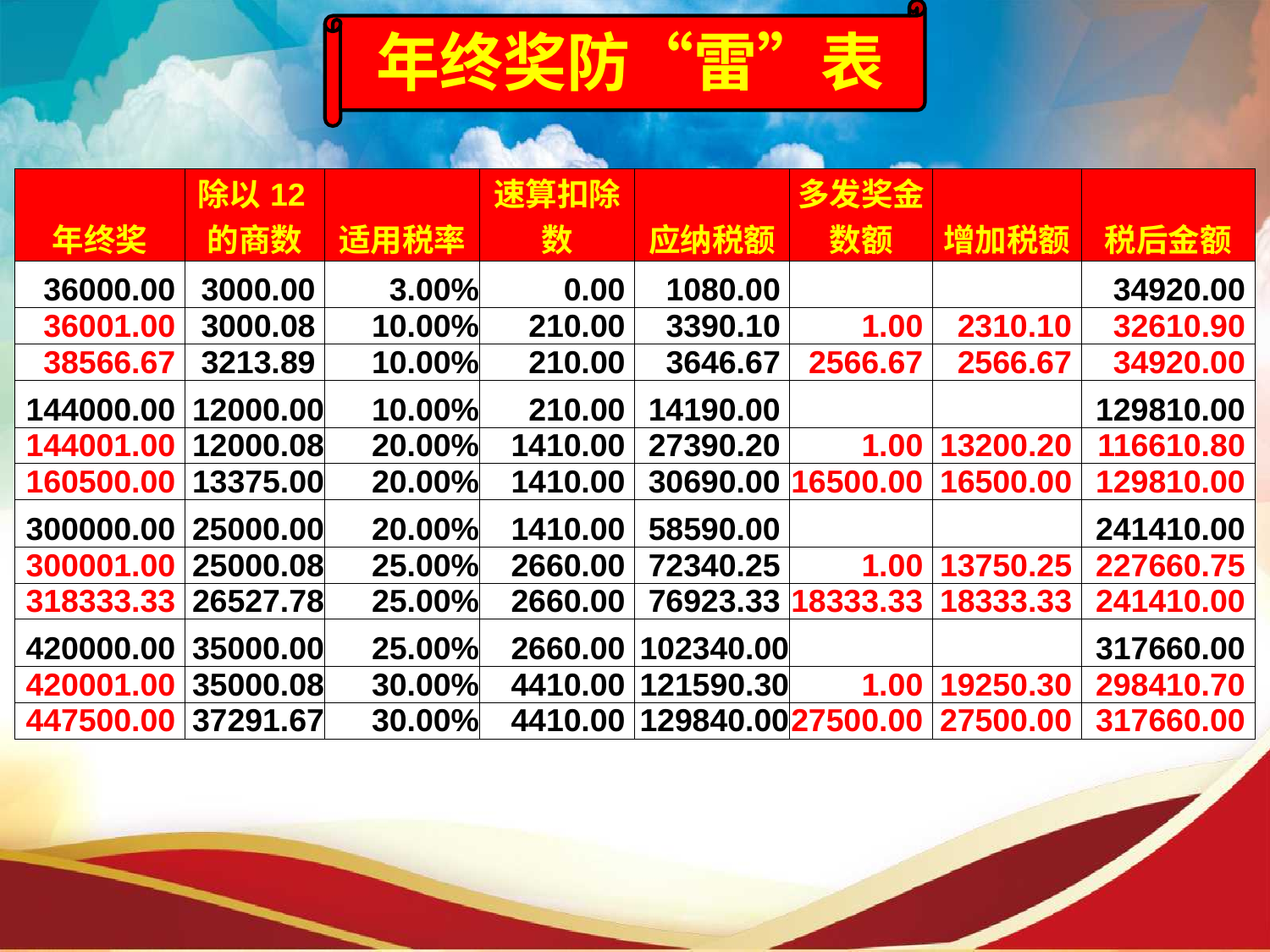

年终奖防“雷”表
| 年终奖 | 除以12的商数 | 适用税率 | 速算扣除数 | 应纳税额 | 多发奖金数额 | 增加税额 | 税后金额 |
| --- | --- | --- | --- | --- | --- | --- | --- |
| 36000.00 | 3000.00 | 3.00% | 0.00 | 1080.00 |  |  | 34920.00 |
| 36001.00 | 3000.08 | 10.00% | 210.00 | 3390.10 | 1.00 | 2310.10 | 32610.90 |
| 38566.67 | 3213.89 | 10.00% | 210.00 | 3646.67 | 2566.67 | 2566.67 | 34920.00 |
| 144000.00 | 12000.00 | 10.00% | 210.00 | 14190.00 |  |  | 129810.00 |
| 144001.00 | 12000.08 | 20.00% | 1410.00 | 27390.20 | 1.00 | 13200.20 | 116610.80 |
| 160500.00 | 13375.00 | 20.00% | 1410.00 | 30690.00 | 16500.00 | 16500.00 | 129810.00 |
| 300000.00 | 25000.00 | 20.00% | 1410.00 | 58590.00 |  |  | 241410.00 |
| 300001.00 | 25000.08 | 25.00% | 2660.00 | 72340.25 | 1.00 | 13750.25 | 227660.75 |
| 318333.33 | 26527.78 | 25.00% | 2660.00 | 76923.33 | 18333.33 | 18333.33 | 241410.00 |
| 420000.00 | 35000.00 | 25.00% | 2660.00 | 102340.00 |  |  | 317660.00 |
| 420001.00 | 35000.08 | 30.00% | 4410.00 | 121590.30 | 1.00 | 19250.30 | 298410.70 |
| 447500.00 | 37291.67 | 30.00% | 4410.00 | 129840.00 | 27500.00 | 27500.00 | 317660.00 |